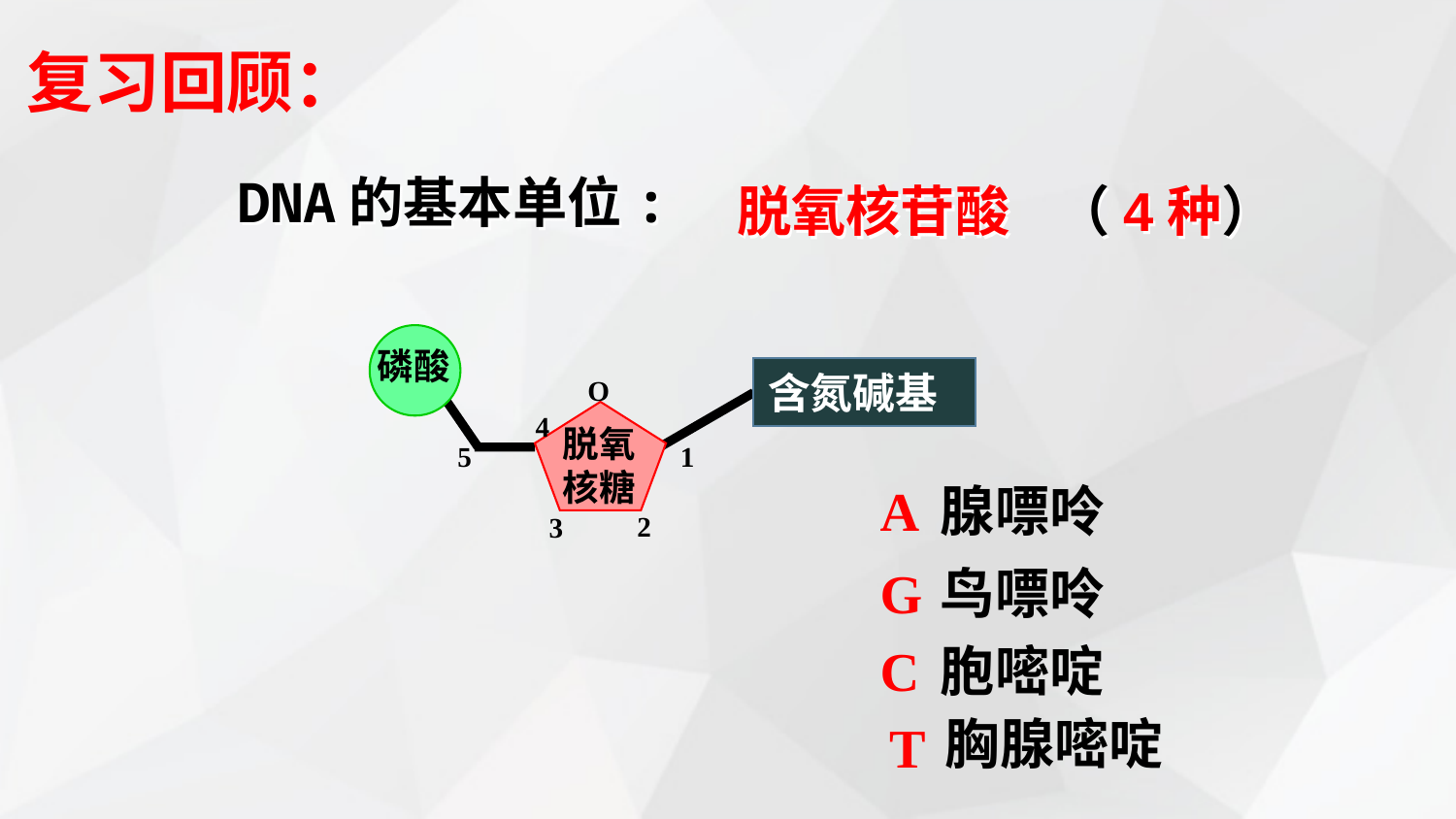

复习回顾：
DNA的基本单位:
脱氧核苷酸
（4种）

磷酸
含氮碱基

脱氧
核糖

O
4
5
1
A
G
C
T
腺嘌呤
鸟嘌呤
胞嘧啶
胸腺嘧啶
2
3